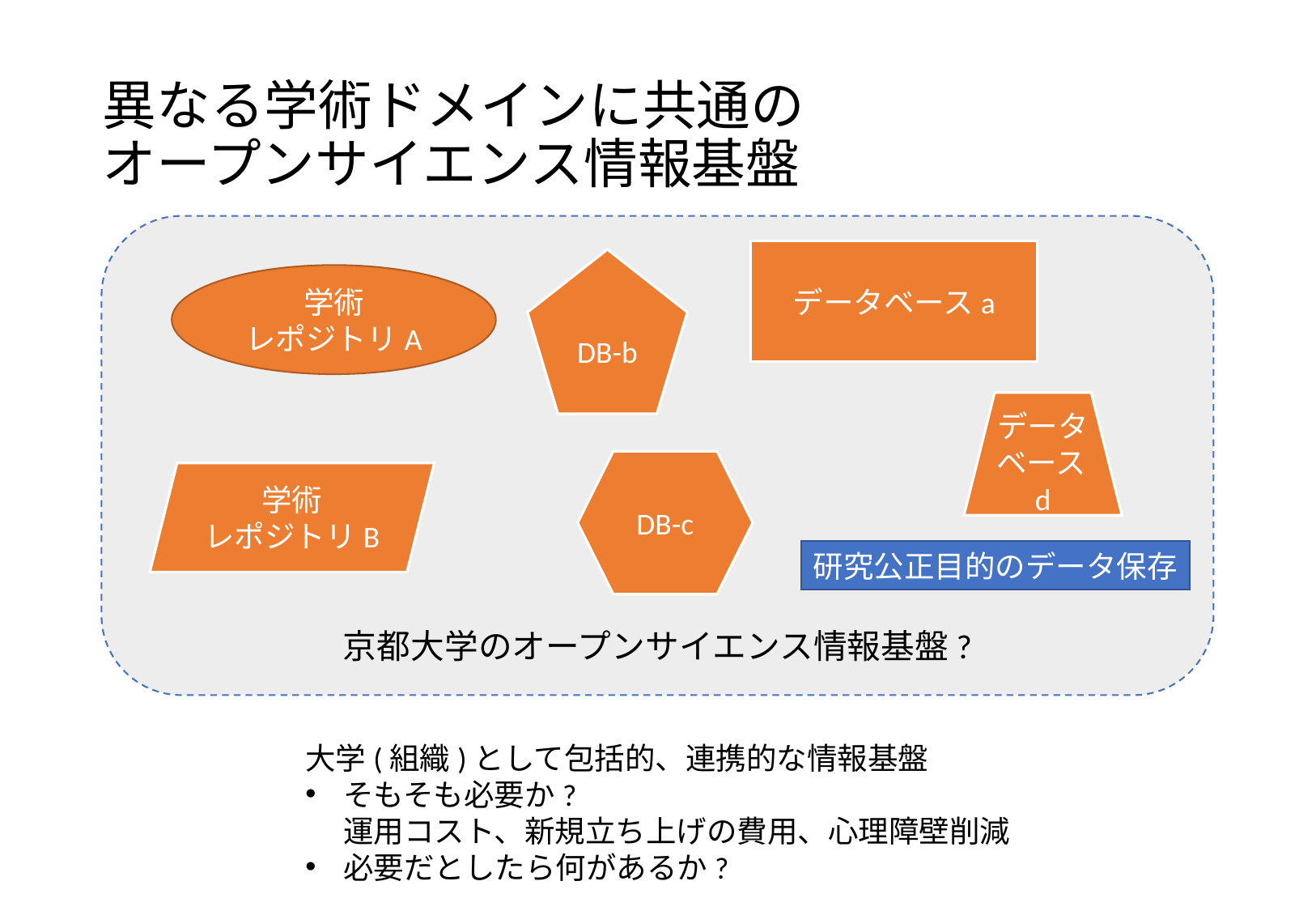

# 異なる学術ドメインに共通の オープンサイエンス情報基盤
京都大学のオープンサイエンス情報基盤?

データベースa

DB-b
学術
レポジトリA
データベースd
DB-c
学術
レポジトリB
研究公正目的のデータ保存
大学(組織)として包括的、連携的な情報基盤
そもそも必要か?
運用コスト、新規立ち上げの費用、心理障壁削減
必要だとしたら何があるか?